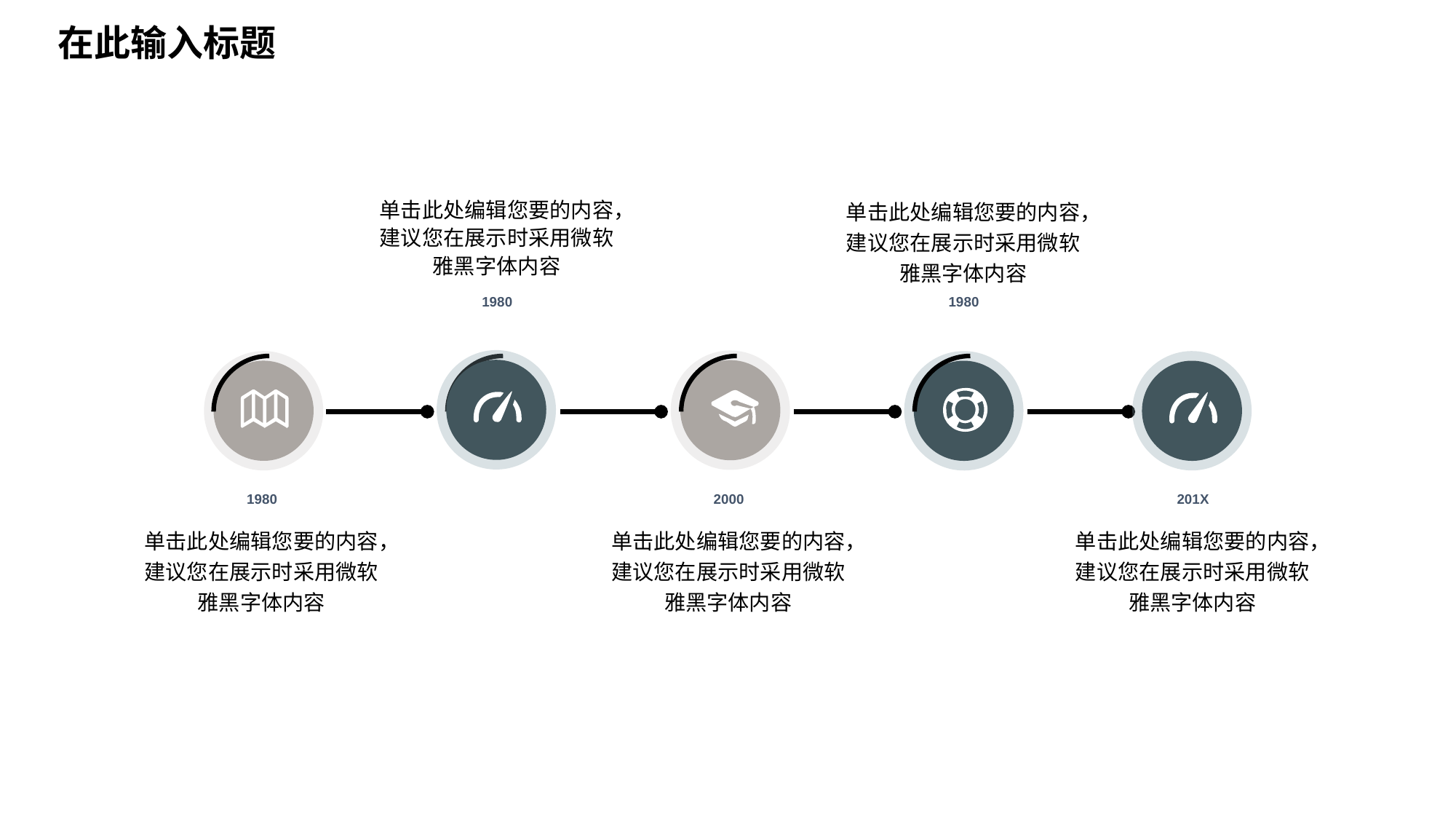

在此输入标题
单击此处编辑您要的内容，建议您在展示时采用微软雅黑字体内容
单击此处编辑您要的内容，建议您在展示时采用微软雅黑字体内容
1980
1980

1980
2000
201X
单击此处编辑您要的内容，建议您在展示时采用微软雅黑字体内容
单击此处编辑您要的内容，建议您在展示时采用微软雅黑字体内容
单击此处编辑您要的内容，建议您在展示时采用微软雅黑字体内容